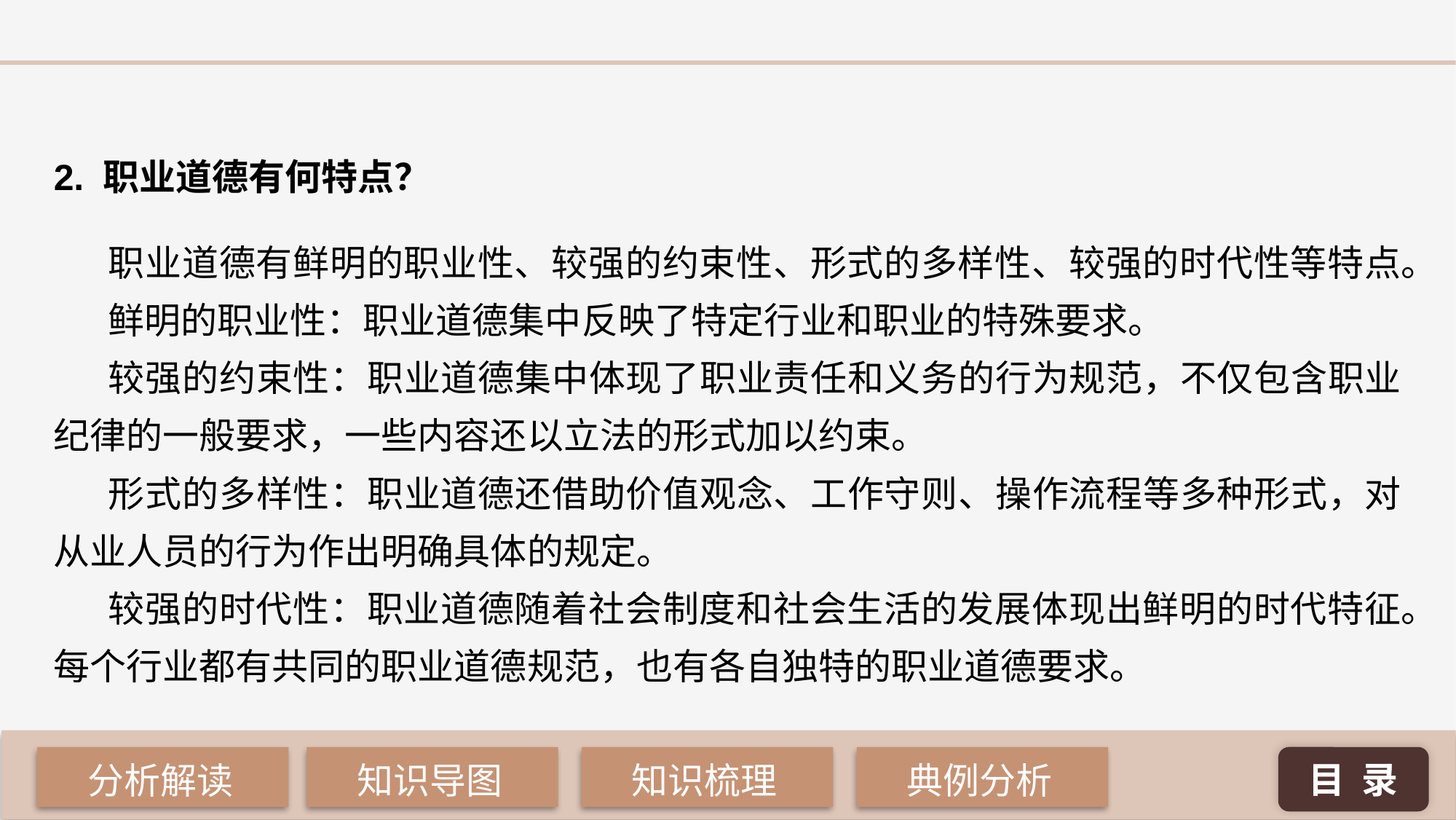

2. 职业道德有何特点？
职业道德有鲜明的职业性、较强的约束性、形式的多样性、较强的时代性等特点。
鲜明的职业性：职业道德集中反映了特定行业和职业的特殊要求。
较强的约束性：职业道德集中体现了职业责任和义务的行为规范，不仅包含职业纪律的一般要求，一些内容还以立法的形式加以约束。
形式的多样性：职业道德还借助价值观念、工作守则、操作流程等多种形式，对从业人员的行为作出明确具体的规定。
较强的时代性：职业道德随着社会制度和社会生活的发展体现出鲜明的时代特征。每个行业都有共同的职业道德规范，也有各自独特的职业道德要求。